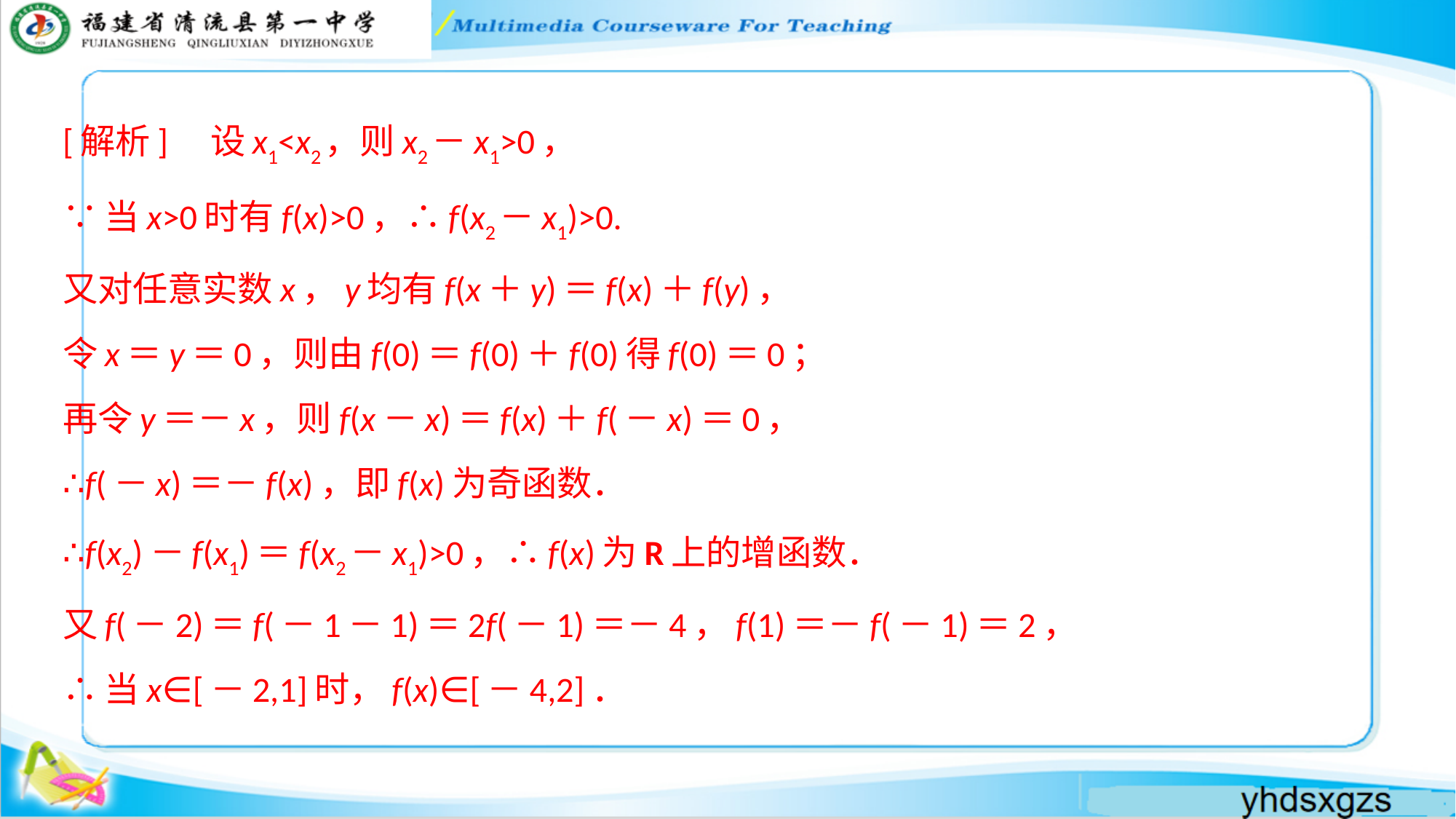

[解析]　设x1<x2，则x2－x1>0，
∵当x>0时有f(x)>0，∴f(x2－x1)>0.
又对任意实数x，y均有f(x＋y)＝f(x)＋f(y)，
令x＝y＝0，则由f(0)＝f(0)＋f(0)得f(0)＝0；
再令y＝－x，则f(x－x)＝f(x)＋f(－x)＝0，
∴f(－x)＝－f(x)，即f(x)为奇函数．
∴f(x2)－f(x1)＝f(x2－x1)>0，∴f(x)为R上的增函数．
又f(－2)＝f(－1－1)＝2f(－1)＝－4，f(1)＝－f(－1)＝2，
∴当x∈[－2,1]时，f(x)∈[－4,2]．